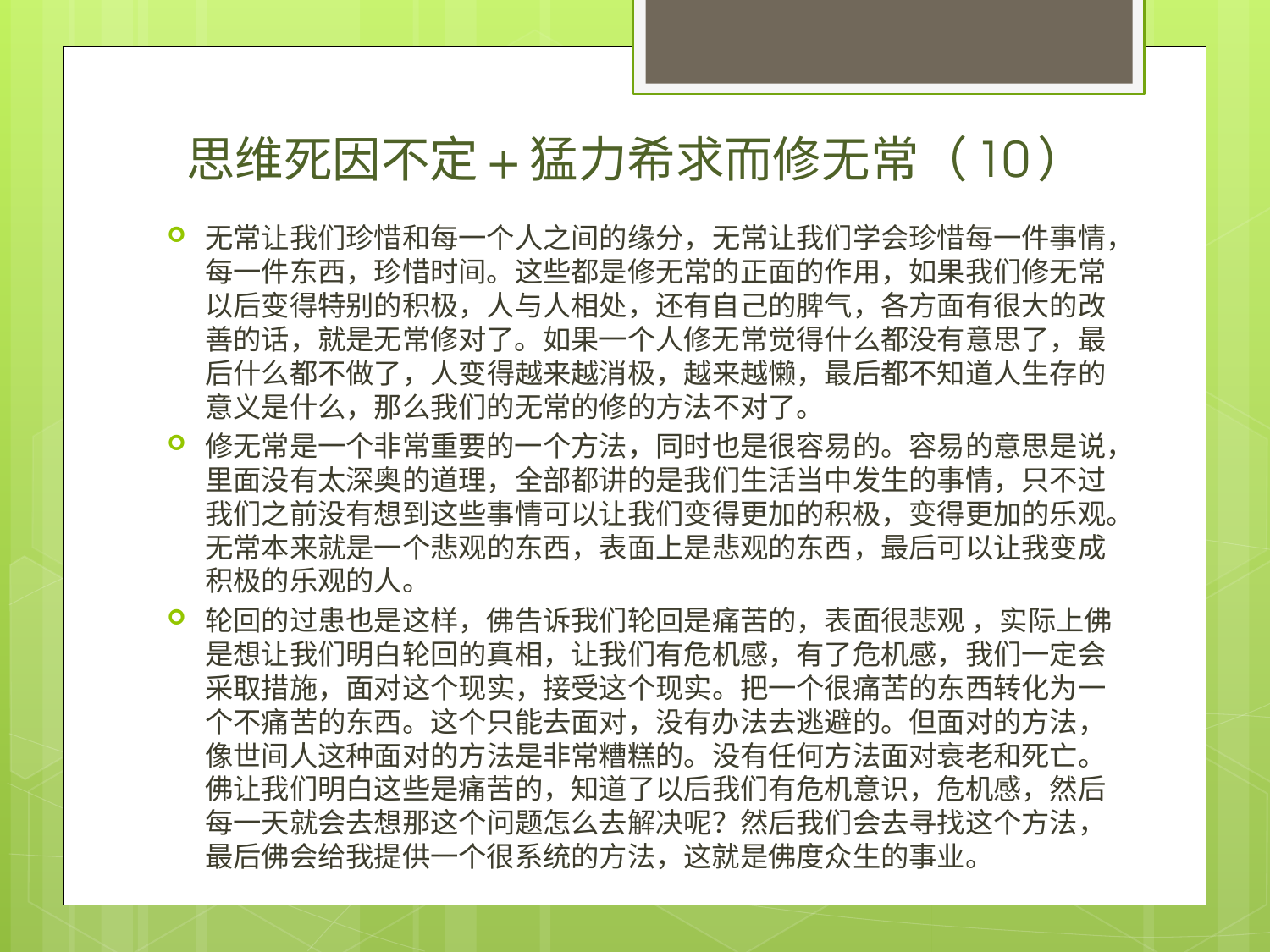

# 思维死因不定+猛力希求而修无常（10）
无常让我们珍惜和每一个人之间的缘分，无常让我们学会珍惜每一件事情，每一件东西，珍惜时间。这些都是修无常的正面的作用，如果我们修无常以后变得特别的积极，人与人相处，还有自己的脾气，各方面有很大的改善的话，就是无常修对了。如果一个人修无常觉得什么都没有意思了，最后什么都不做了，人变得越来越消极，越来越懒，最后都不知道人生存的意义是什么，那么我们的无常的修的方法不对了。
修无常是一个非常重要的一个方法，同时也是很容易的。容易的意思是说，里面没有太深奥的道理，全部都讲的是我们生活当中发生的事情，只不过我们之前没有想到这些事情可以让我们变得更加的积极，变得更加的乐观。无常本来就是一个悲观的东西，表面上是悲观的东西，最后可以让我变成积极的乐观的人。
轮回的过患也是这样，佛告诉我们轮回是痛苦的，表面很悲观 ，实际上佛是想让我们明白轮回的真相，让我们有危机感，有了危机感，我们一定会采取措施，面对这个现实，接受这个现实。把一个很痛苦的东西转化为一个不痛苦的东西。这个只能去面对，没有办法去逃避的。但面对的方法，像世间人这种面对的方法是非常糟糕的。没有任何方法面对衰老和死亡。佛让我们明白这些是痛苦的，知道了以后我们有危机意识，危机感，然后每一天就会去想那这个问题怎么去解决呢？然后我们会去寻找这个方法，最后佛会给我提供一个很系统的方法，这就是佛度众生的事业。